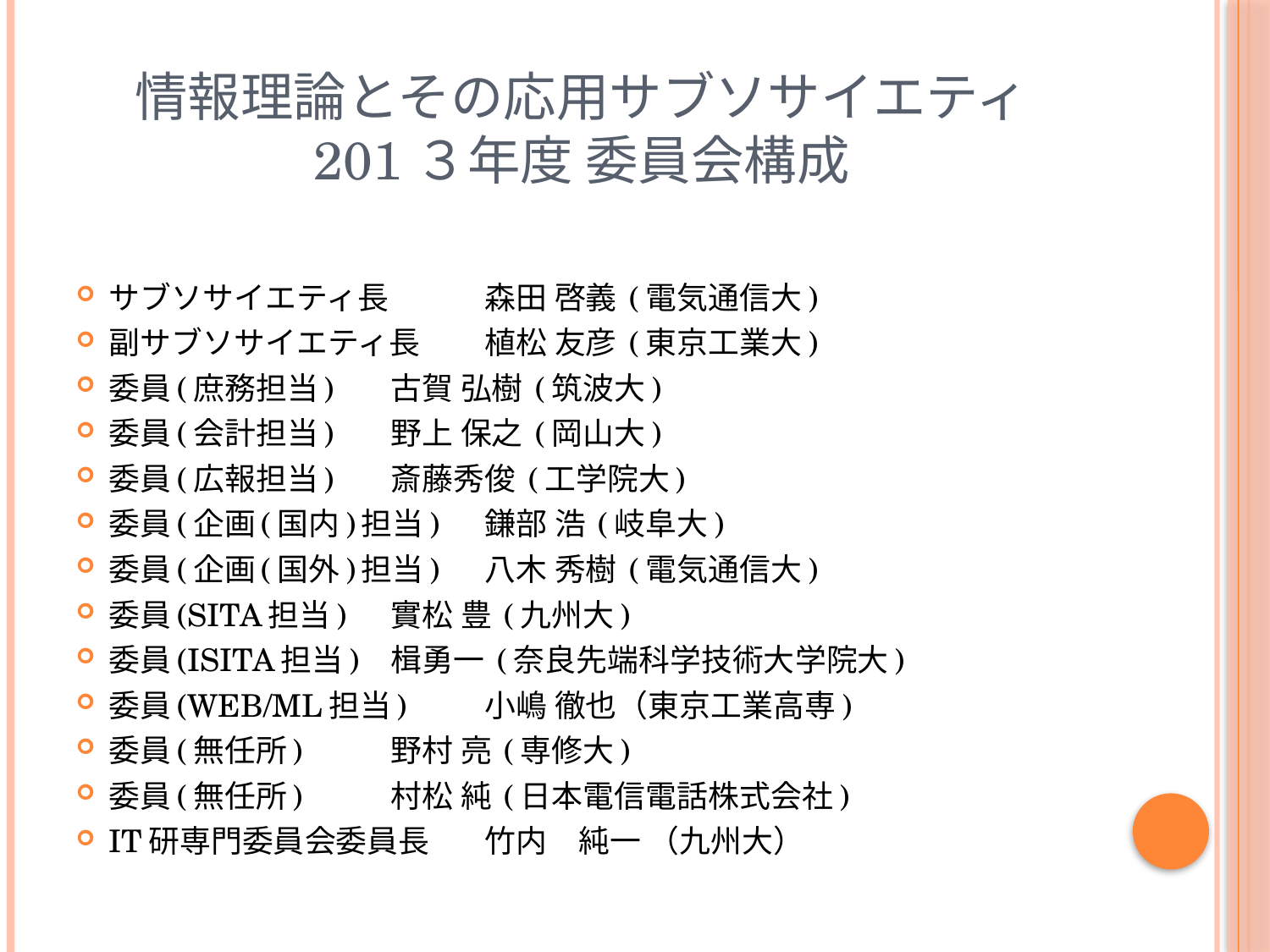

# 情報理論とその応用サブソサイエティ 201３年度 委員会構成

サブソサイエティ長　		森田 啓義 (電気通信大)
副サブソサイエティ長		植松 友彦 (東京工業大)
委員(庶務担当)		古賀 弘樹 (筑波大)
委員(会計担当)		野上 保之 (岡山大)
委員(広報担当)		斎藤秀俊 (工学院大)
委員(企画(国内)担当)		鎌部 浩 (岐阜大)
委員(企画(国外)担当)		八木 秀樹 (電気通信大)
委員(SITA担当)		實松 豊 (九州大)
委員(ISITA担当)		楫勇一 (奈良先端科学技術大学院大)
委員(WEB/ML担当)		小嶋 徹也（東京工業高専)
委員(無任所)			野村 亮 (専修大)
委員(無任所)			村松 純 (日本電信電話株式会社)
IT研専門委員会委員長	竹内　純一 （九州大）